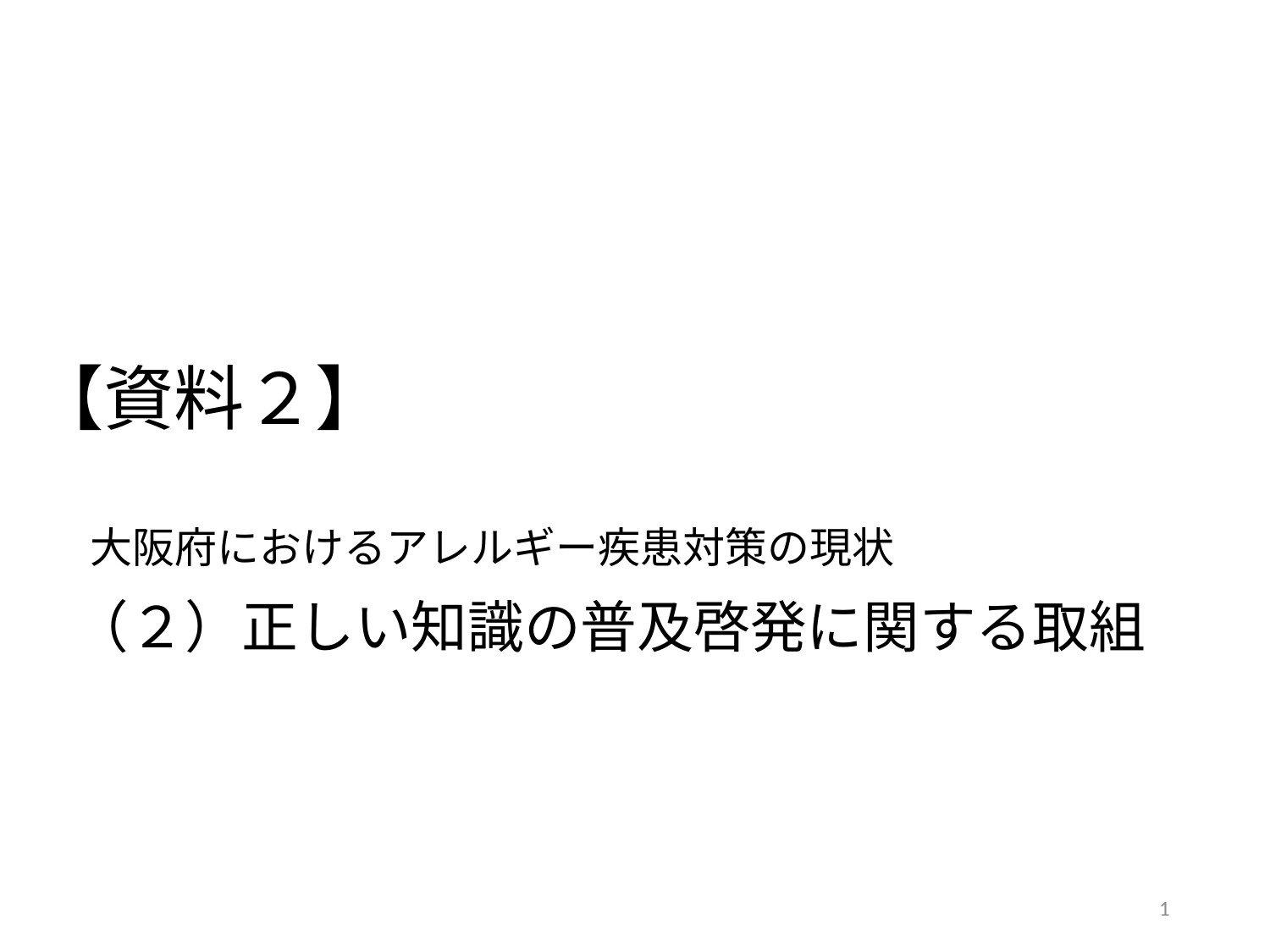

【資料２】

　大阪府におけるアレルギー疾患対策の現状

  （２）正しい知識の普及啓発に関する取組
1